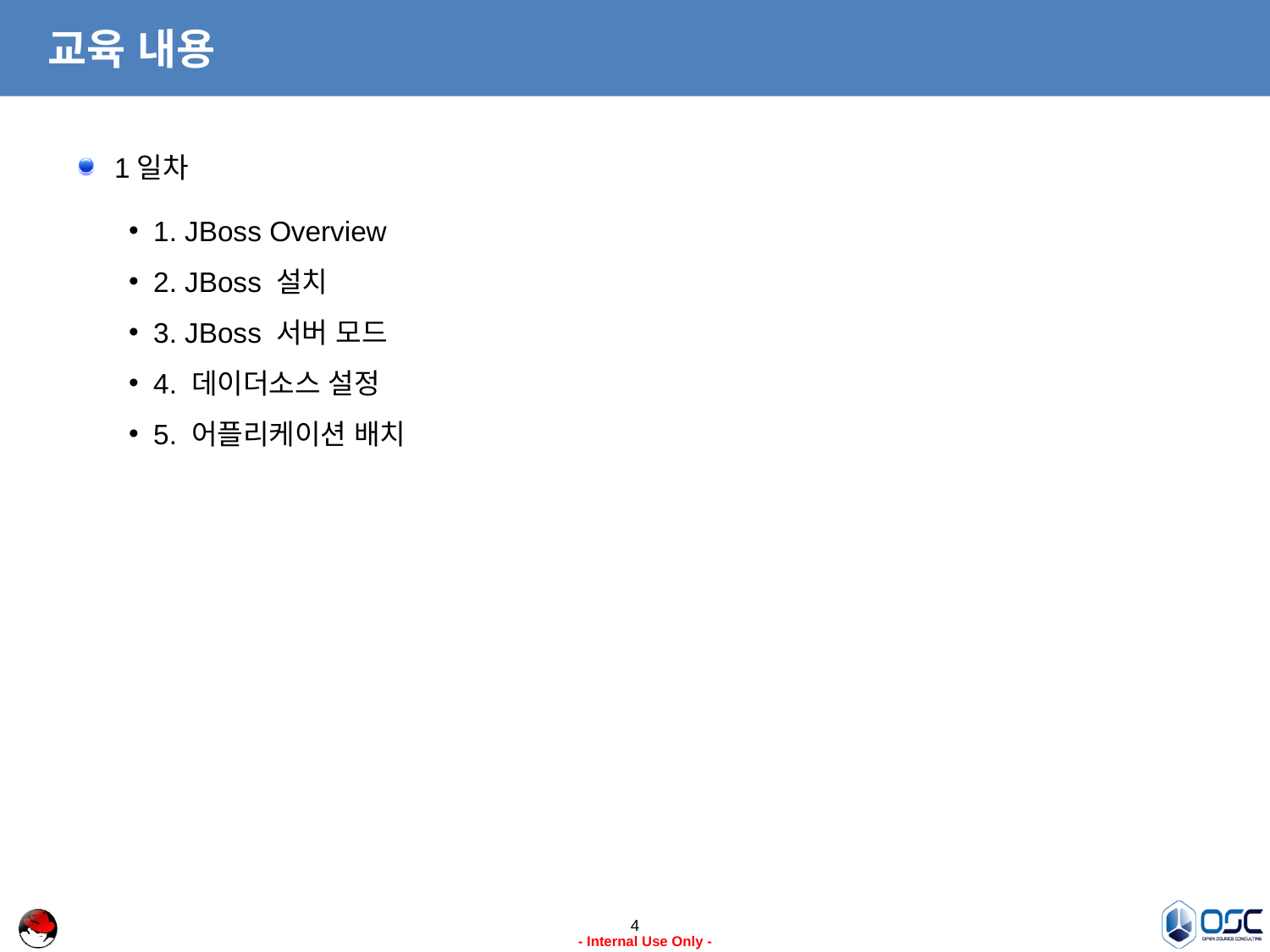

# 교육 내용
1일차
1. JBoss Overview
2. JBoss 설치
3. JBoss 서버 모드
4. 데이더소스 설정
5. 어플리케이션 배치